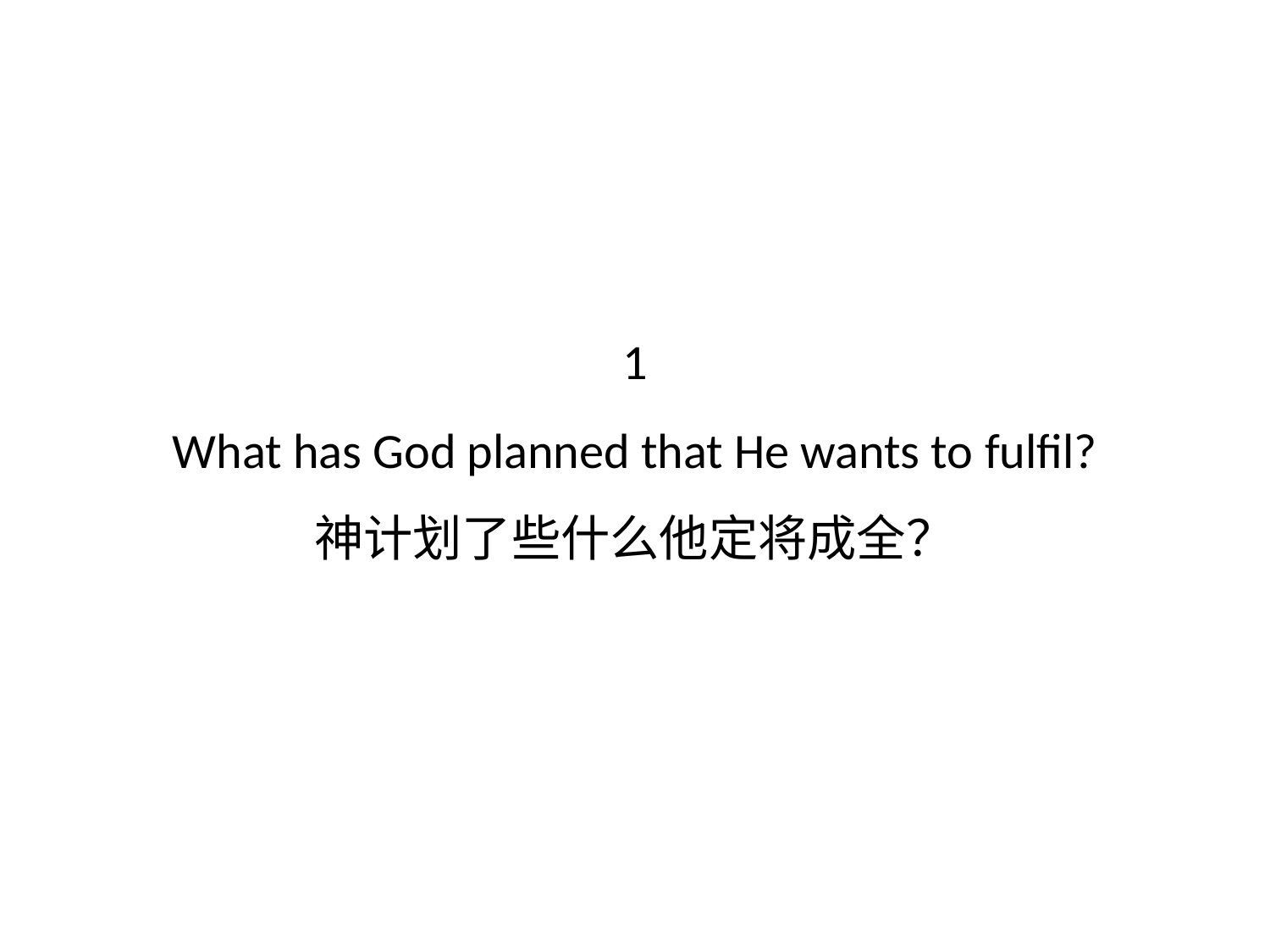

# 1 What has God planned that He wants to fulfil? 神计划了些什么他定将成全？